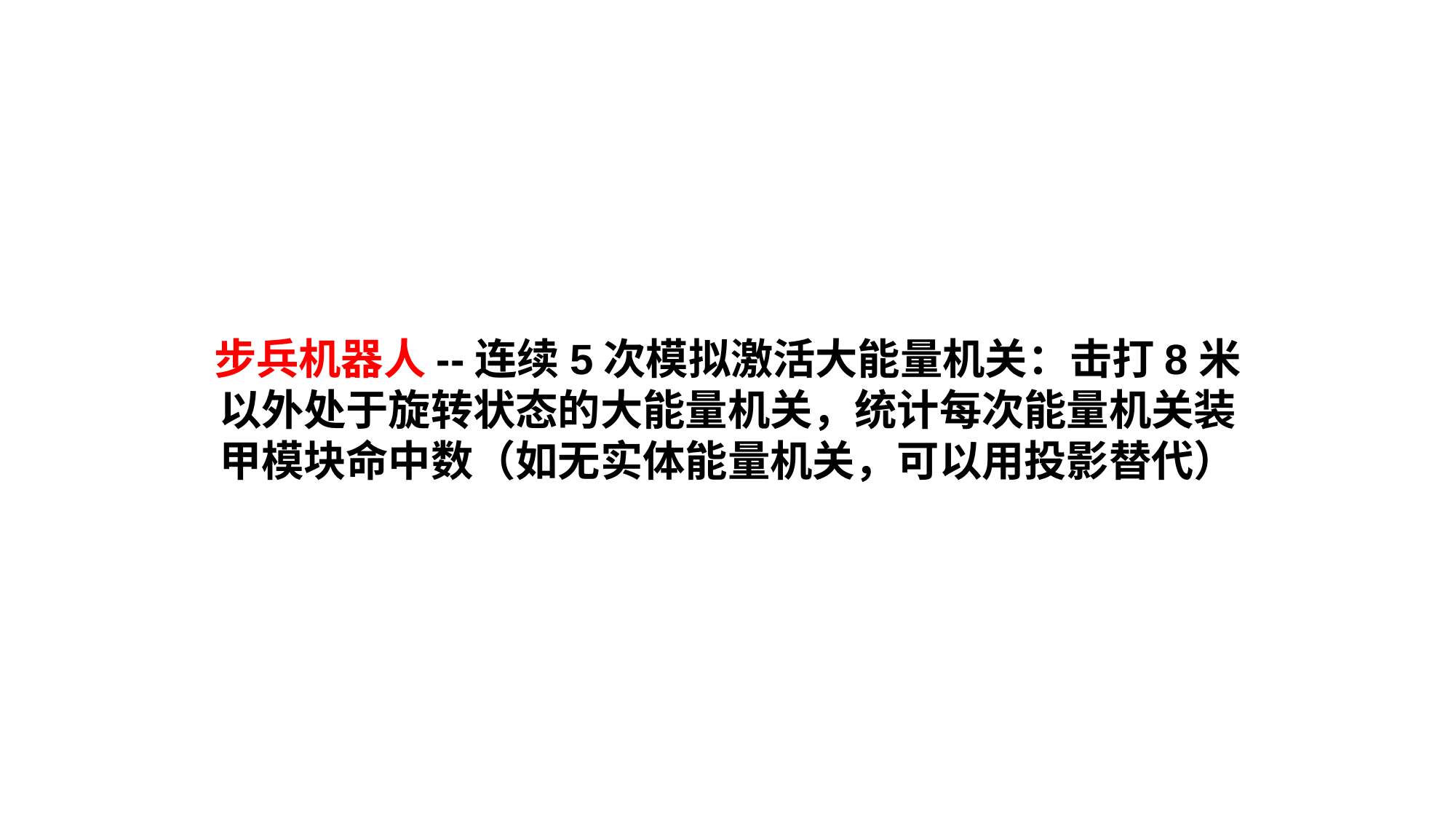

步兵机器人--连续5次模拟激活大能量机关：击打8米以外处于旋转状态的大能量机关，统计每次能量机关装甲模块命中数（如无实体能量机关，可以用投影替代）